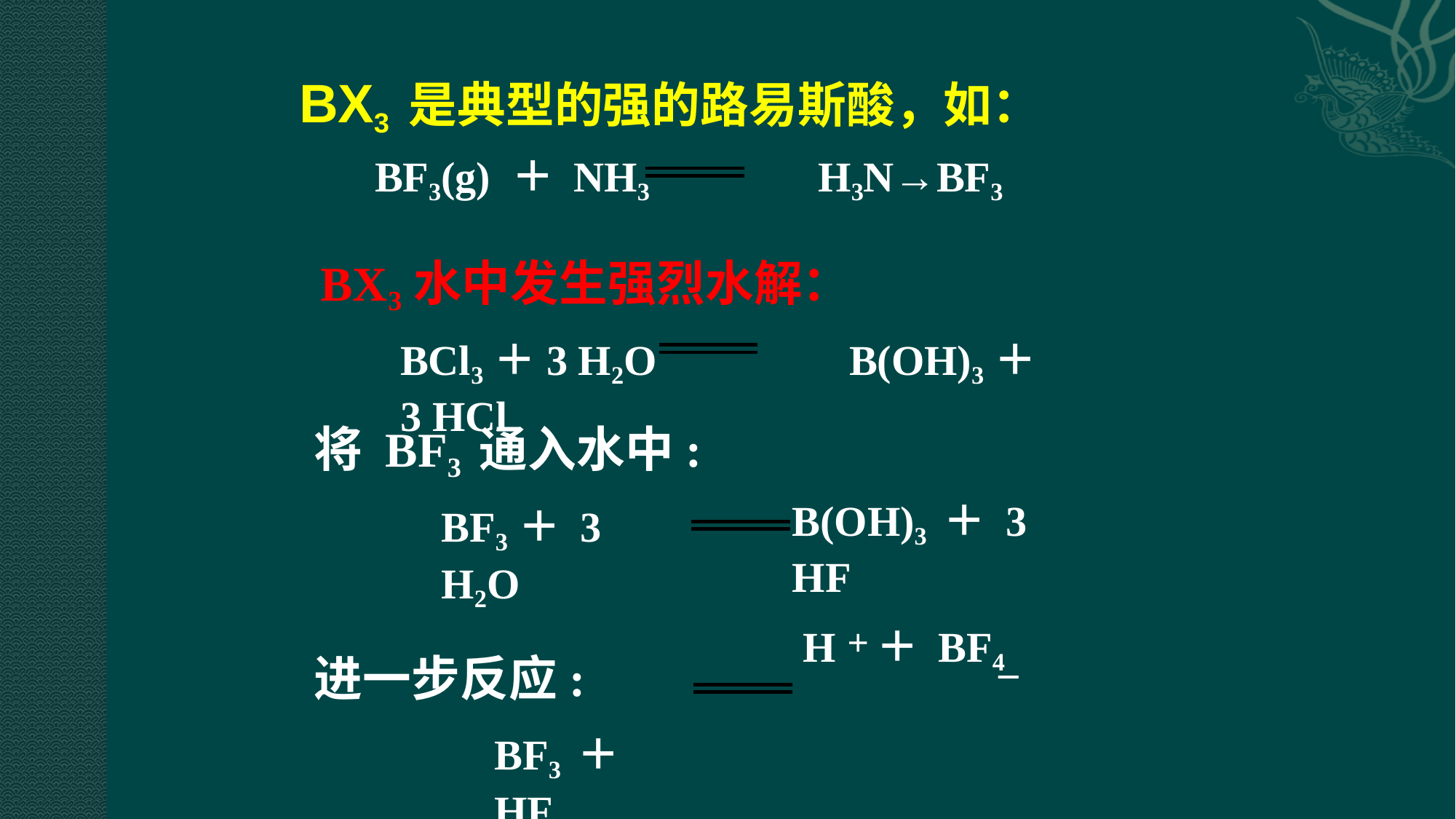

# BX3 是典型的强的路易斯酸，如：
BF3(g) ＋ NH3	H3N→BF3
BX3水中发生强烈水解：
BCl3＋3 H2O	B(OH)3＋3 HCl

将 BF3 通入水中:
BF3＋ 3 H2O
进一步反应:
BF3 ＋ HF
B(OH)3 ＋ 3 HF

H＋ ＋ BF4
－